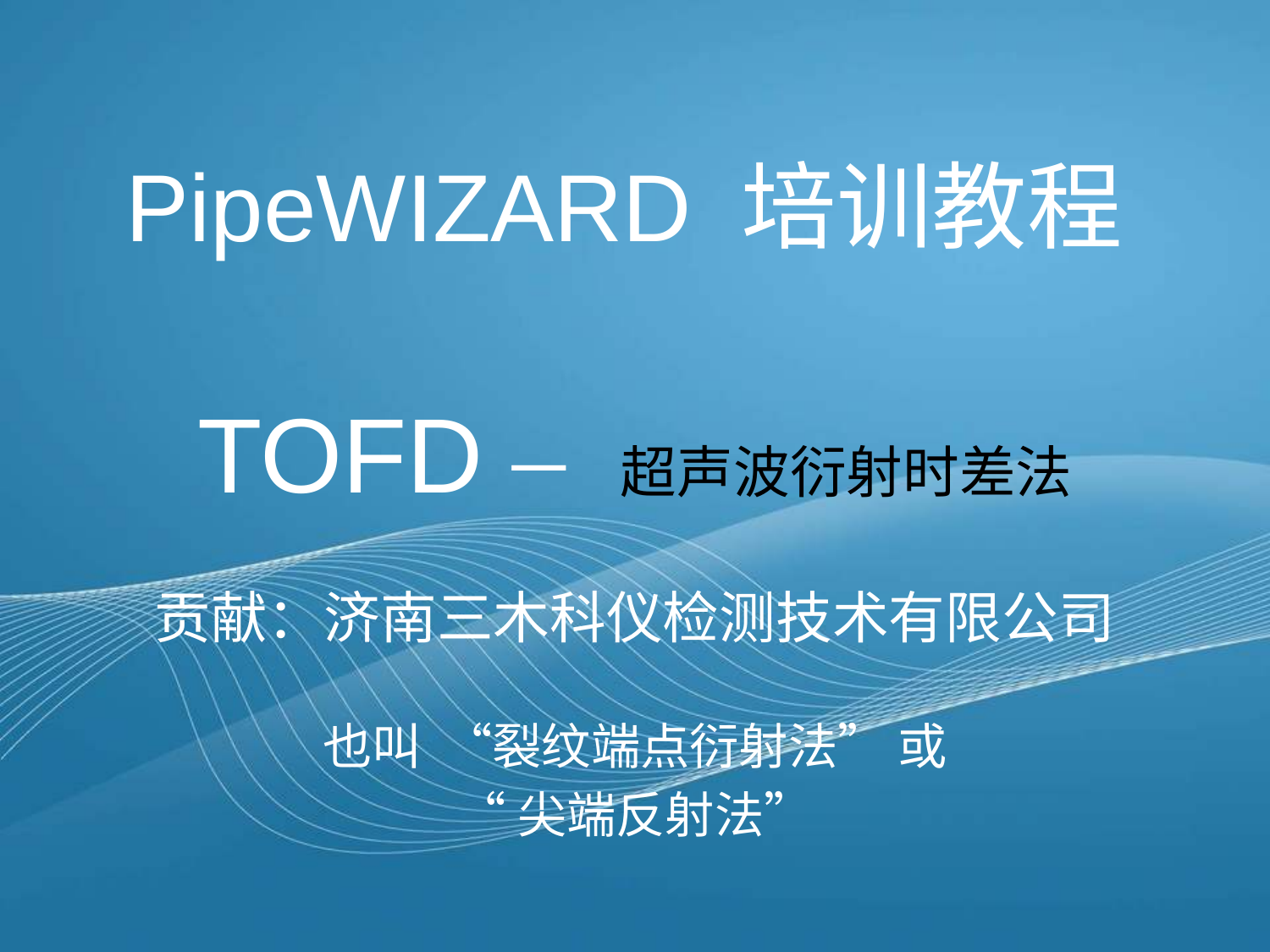

# PipeWIZARD 培训教程 TOFD – 超声波衍射时差法 贡献：济南三木科仪检测技术有限公司
也叫  “裂纹端点衍射法” 或
“尖端反射法”